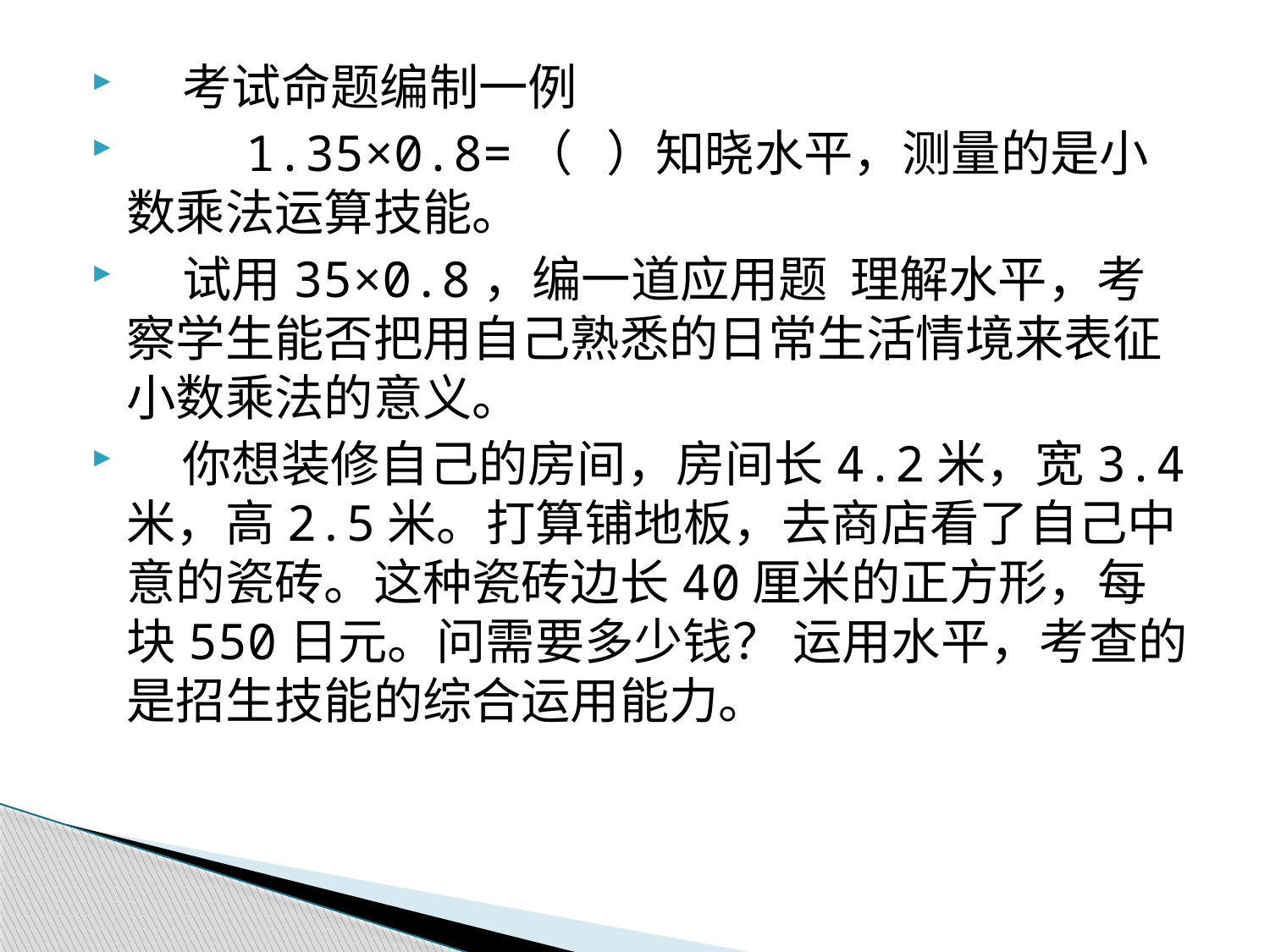

#
    考试命题编制一例
    1.35×0.8=（   ）知晓水平，测量的是小数乘法运算技能。
    试用35×0.8，编一道应用题  理解水平，考察学生能否把用自己熟悉的日常生活情境来表征小数乘法的意义。
    你想装修自己的房间，房间长4.2米，宽3.4米，高2.5米。打算铺地板，去商店看了自己中意的瓷砖。这种瓷砖边长40厘米的正方形，每块550日元。问需要多少钱？ 运用水平，考查的是招生技能的综合运用能力。